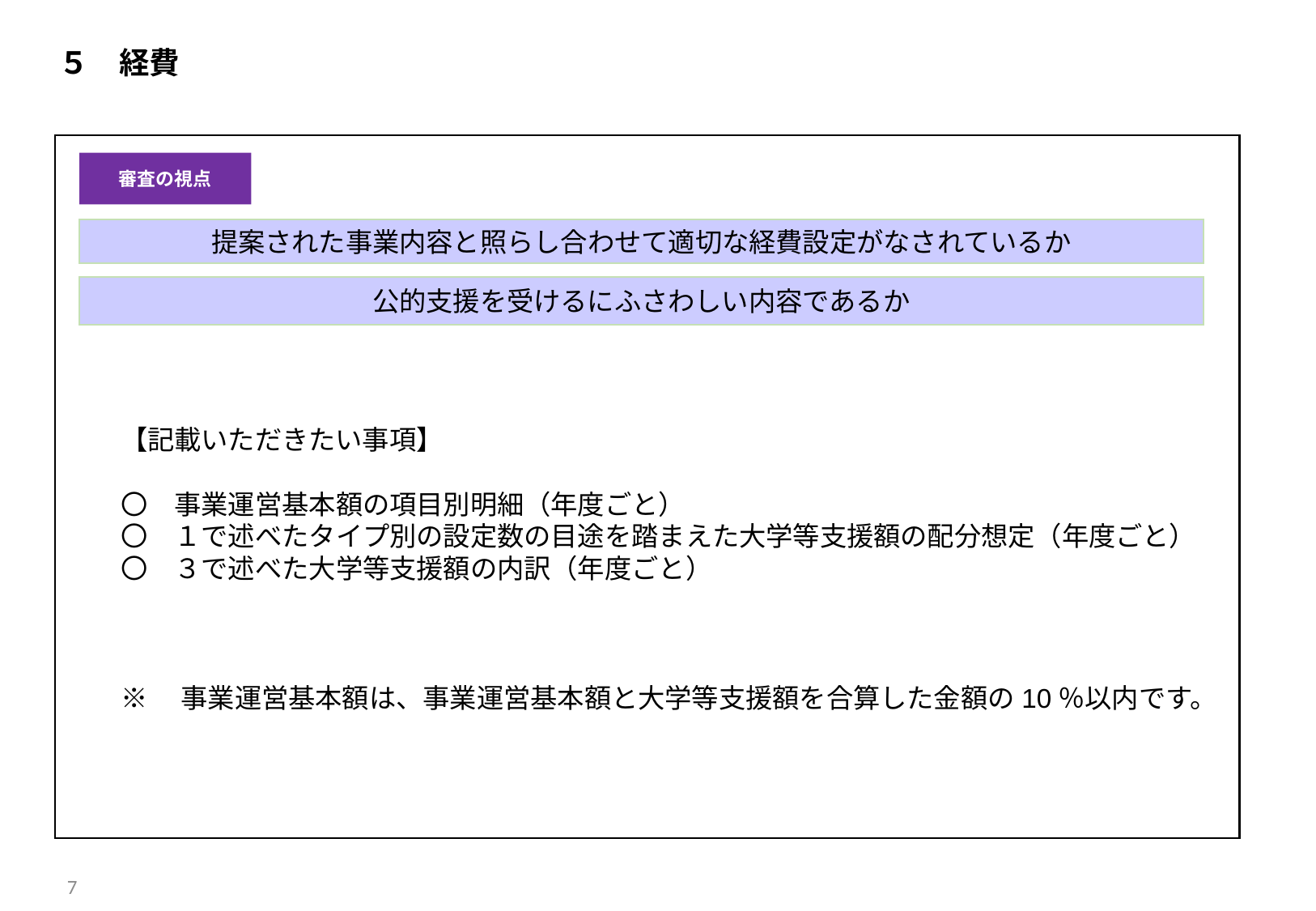

５　経費

【記載いただきたい事項】

〇　事業運営基本額の項目別明細（年度ごと）
〇　１で述べたタイプ別の設定数の目途を踏まえた大学等支援額の配分想定（年度ごと）
〇　３で述べた大学等支援額の内訳（年度ごと）

※　事業運営基本額は、事業運営基本額と大学等支援額を合算した金額の10％以内です。
審査の視点
提案された事業内容と照らし合わせて適切な経費設定がなされているか
公的支援を受けるにふさわしい内容であるか
7